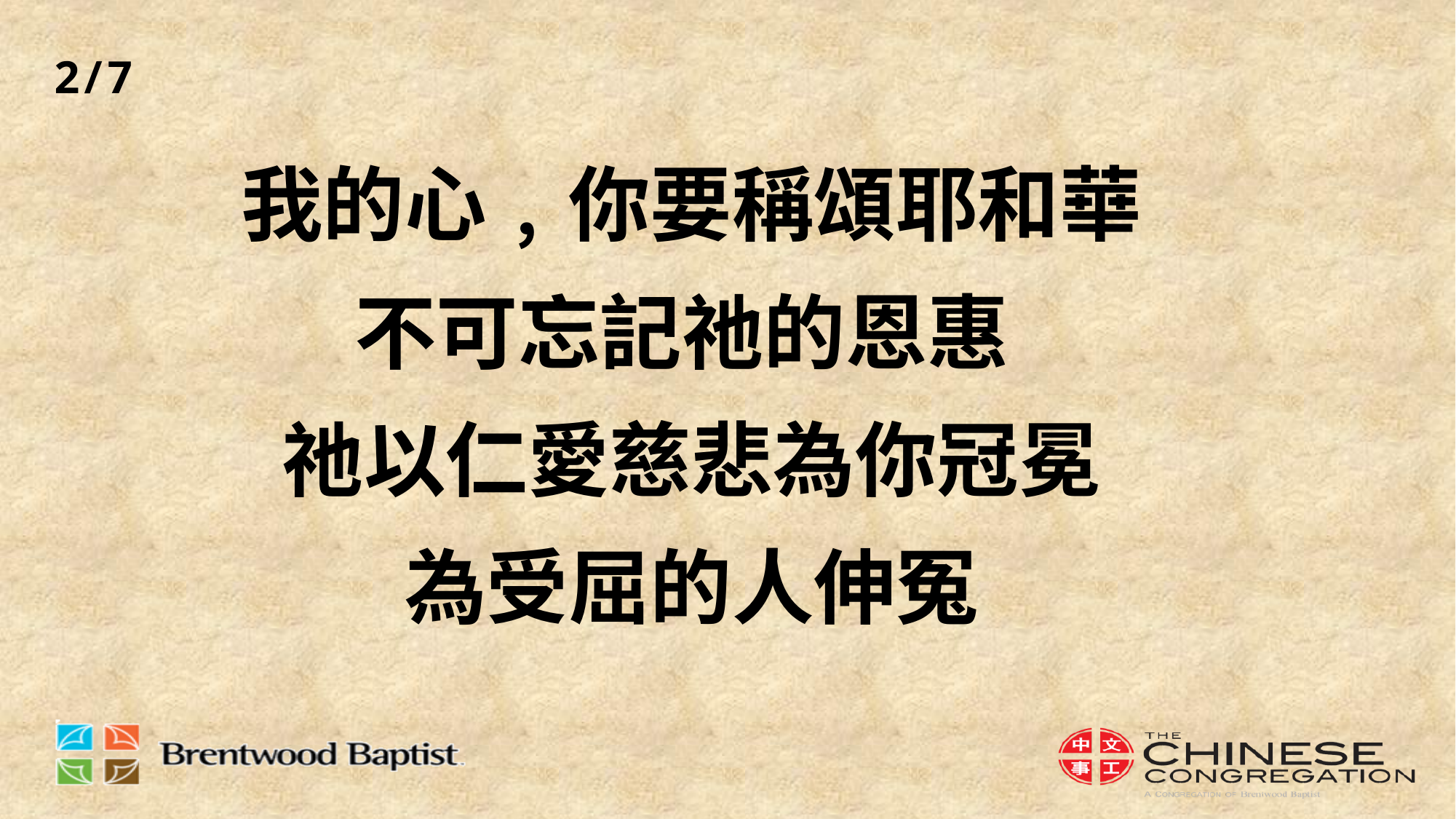

2/7
# 我的心﹐你要稱頌耶和華 不可忘記祂的恩惠 祂以仁愛慈悲為你冠冕 為受屈的人伸冤